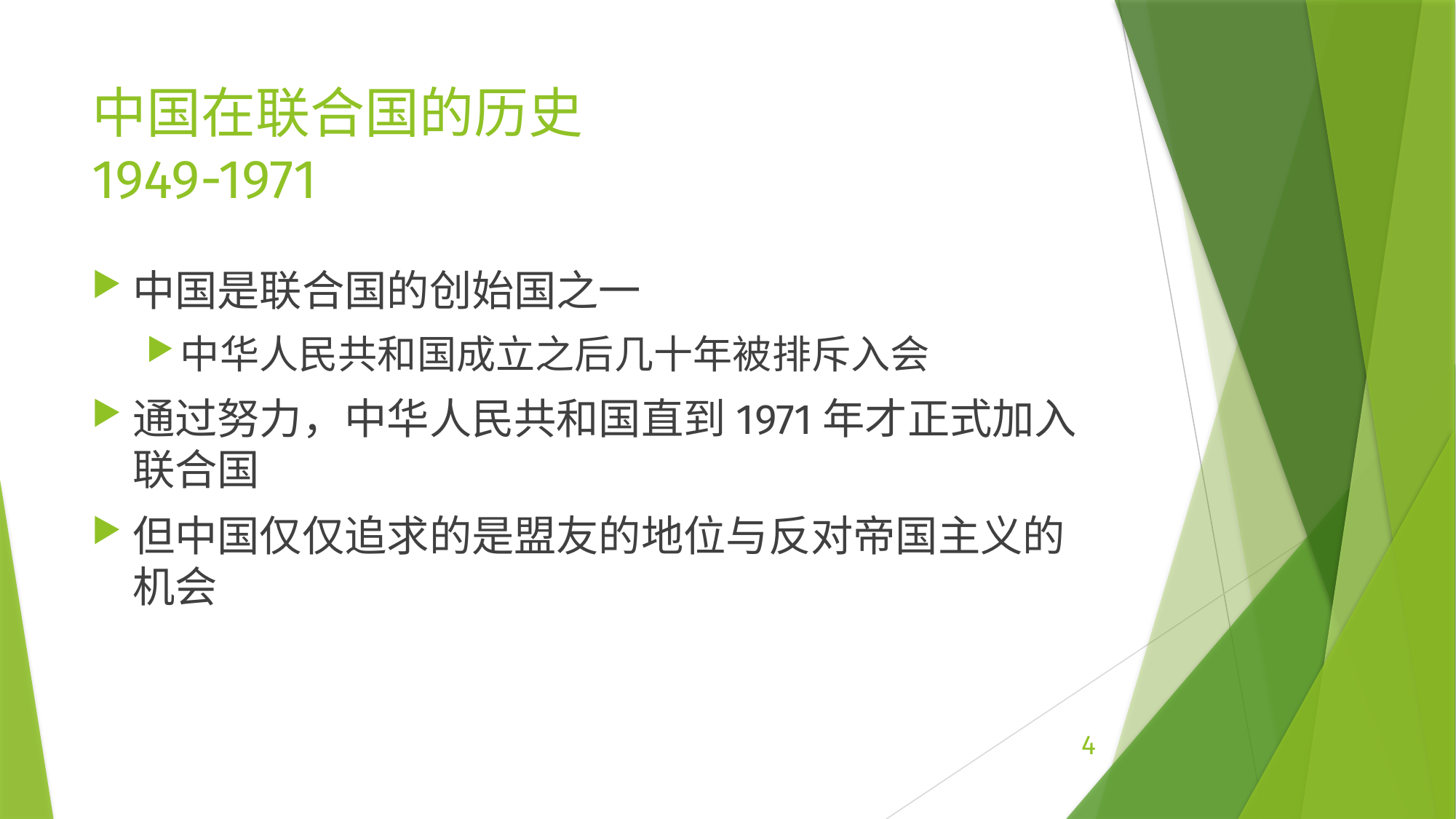

# 中国在联合国的历史 1949-1971
中国是联合国的创始国之一
中华人民共和国成立之后几十年被排斥入会
通过努力，中华人民共和国直到1971年才正式加入联合国
但中国仅仅追求的是盟友的地位与反对帝国主义的机会
4